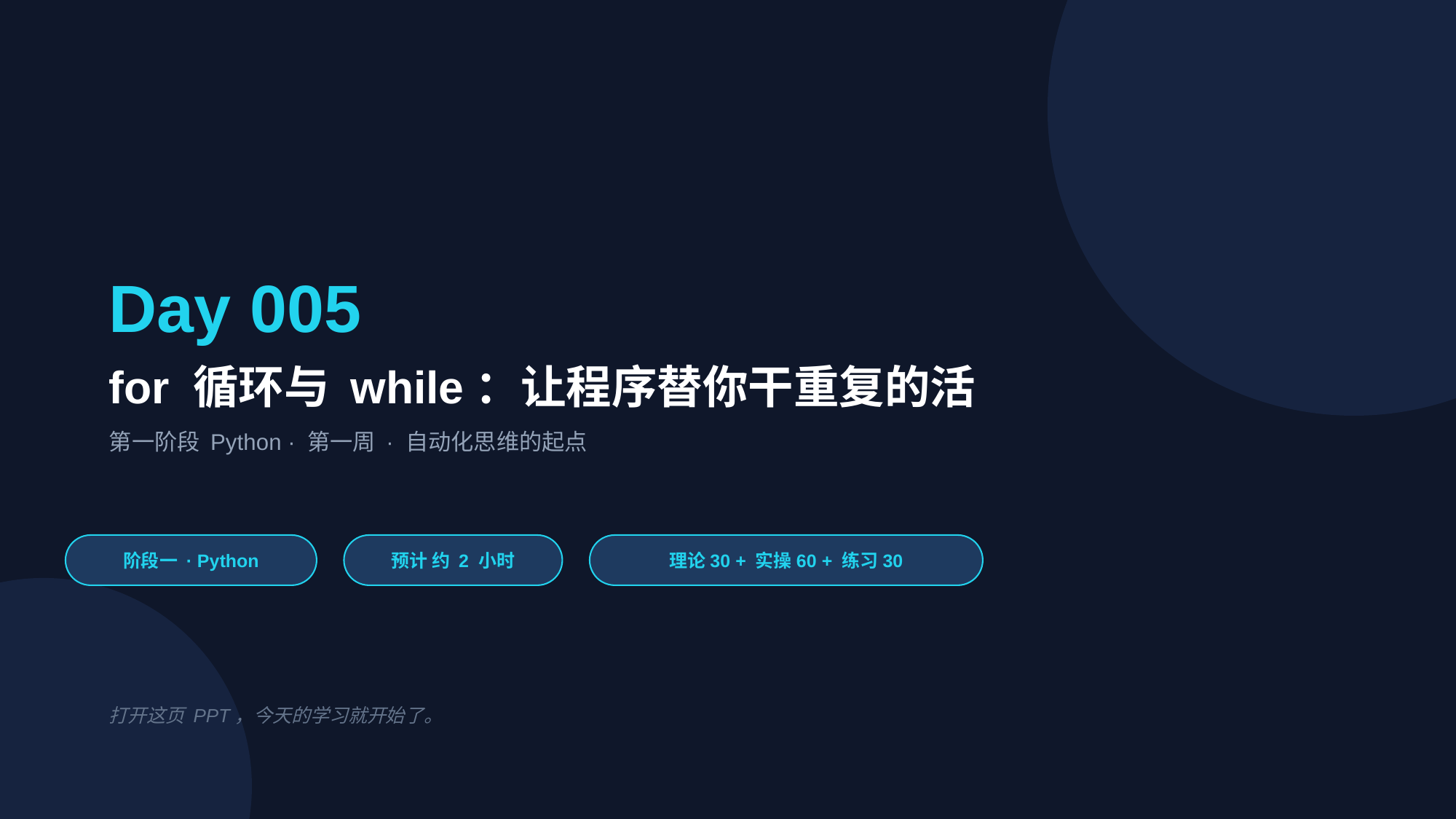

Day 005
for 循环与 while：让程序替你干重复的活
第一阶段 Python · 第一周 · 自动化思维的起点

阶段一 · Python

预计 约 2 小时

理论30 + 实操60 + 练习30

打开这页 PPT，今天的学习就开始了。